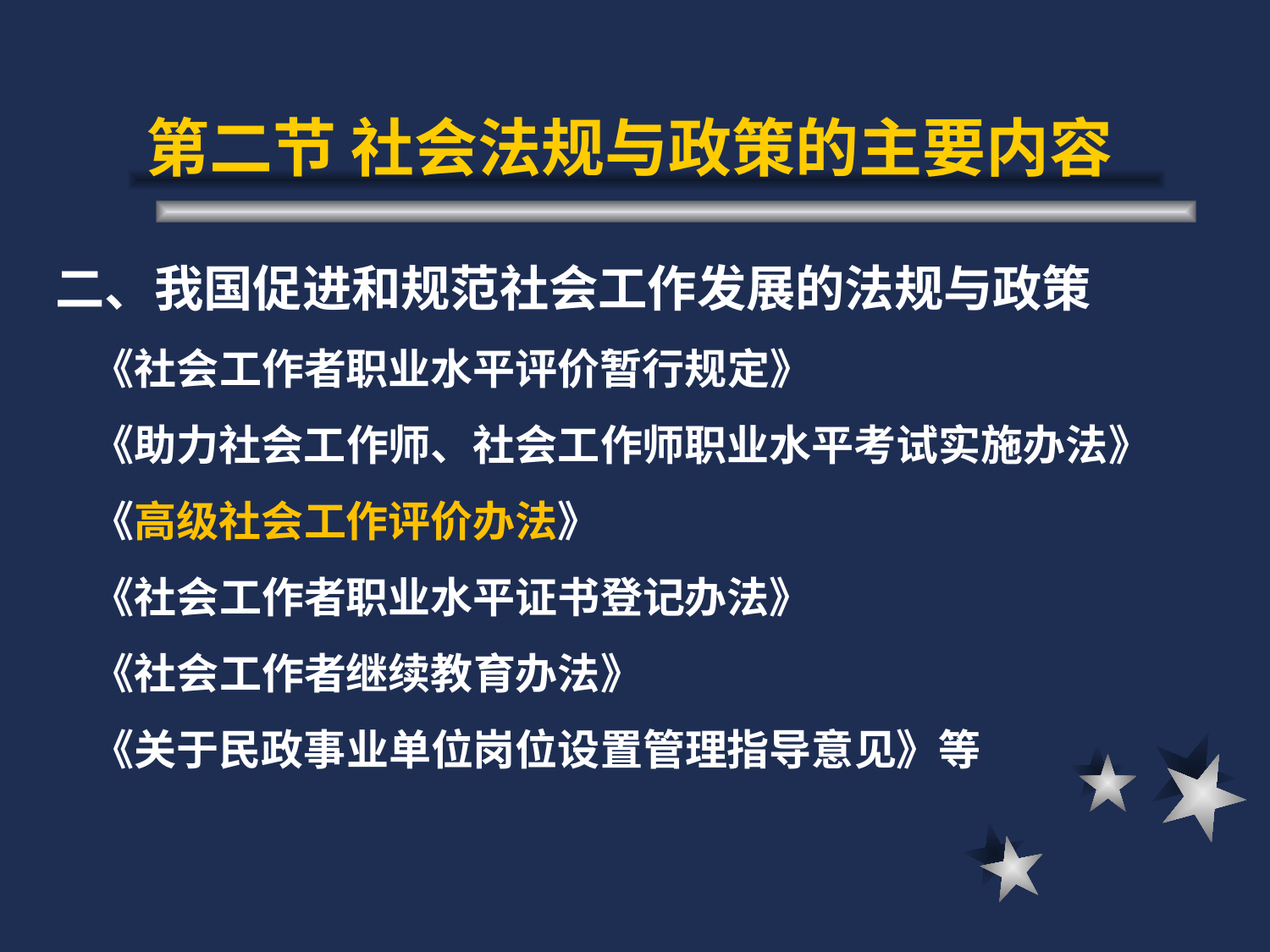

# 第二节 社会法规与政策的主要内容
 二、我国促进和规范社会工作发展的法规与政策
     《社会工作者职业水平评价暂行规定》
     《助力社会工作师、社会工作师职业水平考试实施办法》
     《高级社会工作评价办法》
     《社会工作者职业水平证书登记办法》
     《社会工作者继续教育办法》
     《关于民政事业单位岗位设置管理指导意见》等
35